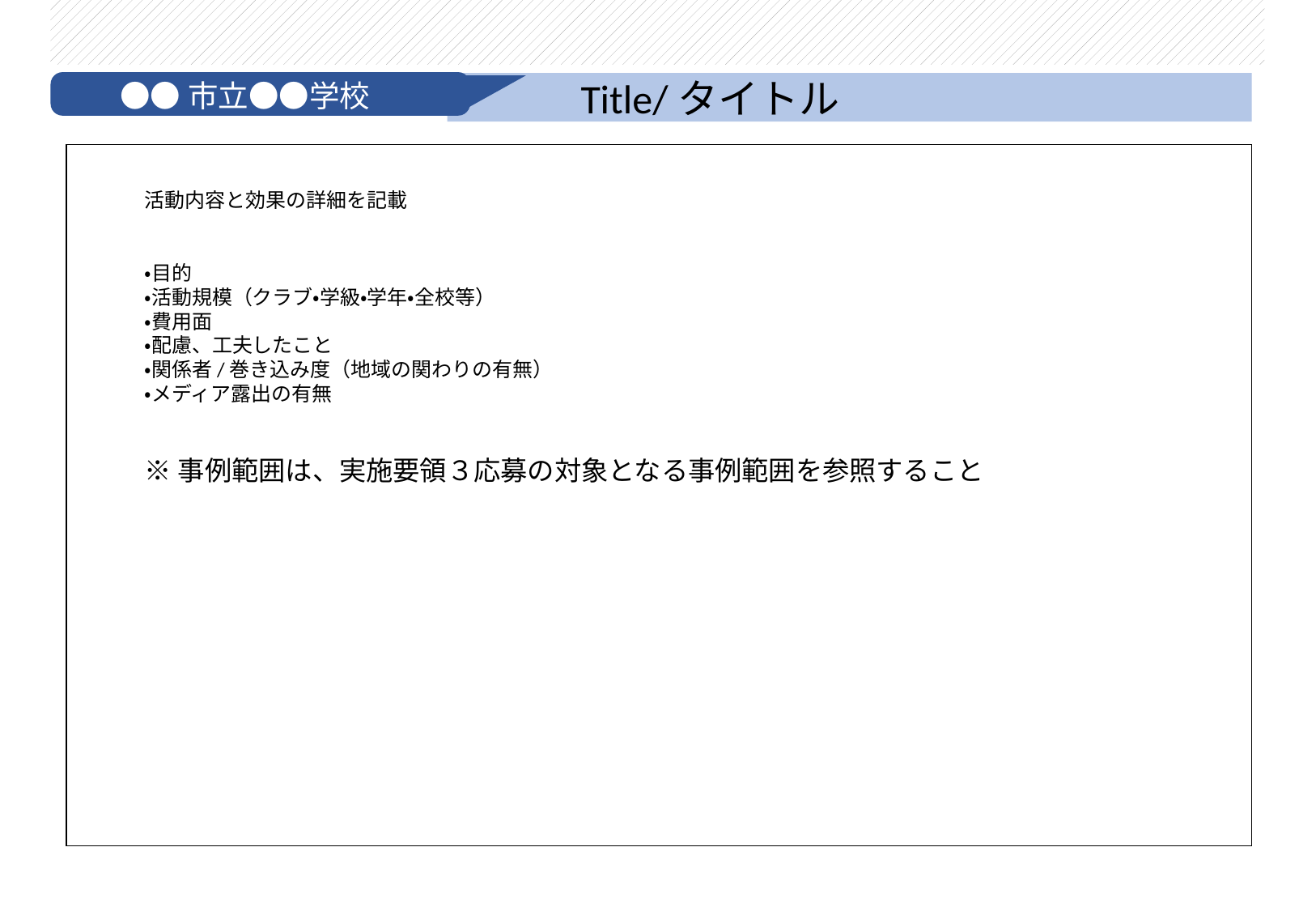

●●市立●●学校

　　　Title/タイトル

活動内容と効果の詳細を記載

・目的
・活動規模（クラブ・学級・学年・全校等）
・費用面
・配慮、工夫したこと
・関係者/巻き込み度（地域の関わりの有無）
・メディア露出の有無

※事例範囲は、実施要領３応募の対象となる事例範囲を参照すること